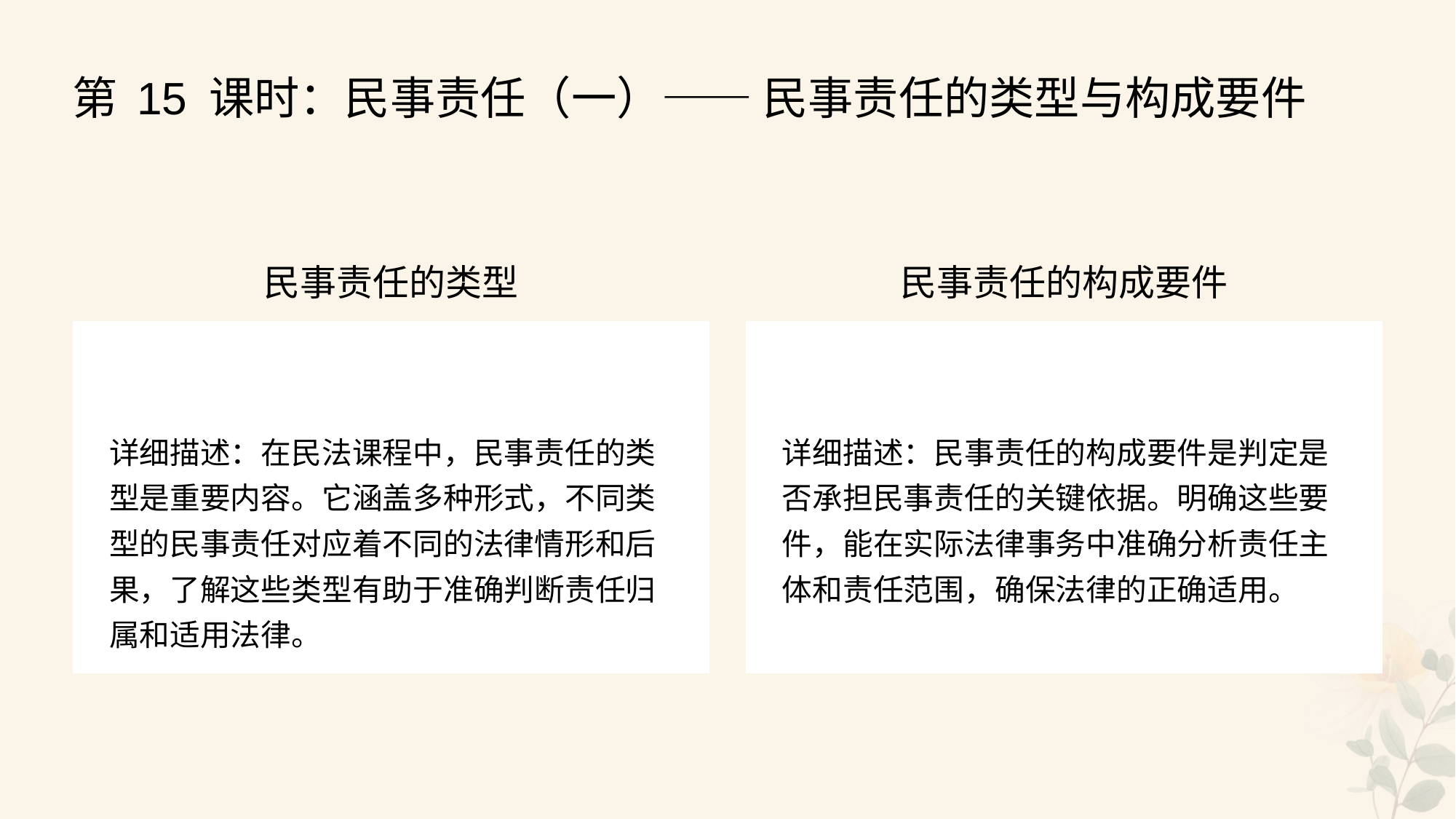

第 15 课时：民事责任（一）—— 民事责任的类型与构成要件
民事责任的类型
民事责任的构成要件

详细描述：在民法课程中，民事责任的类型是重要内容。它涵盖多种形式，不同类型的民事责任对应着不同的法律情形和后果，了解这些类型有助于准确判断责任归属和适用法律。
详细描述：民事责任的构成要件是判定是否承担民事责任的关键依据。明确这些要件，能在实际法律事务中准确分析责任主体和责任范围，确保法律的正确适用。